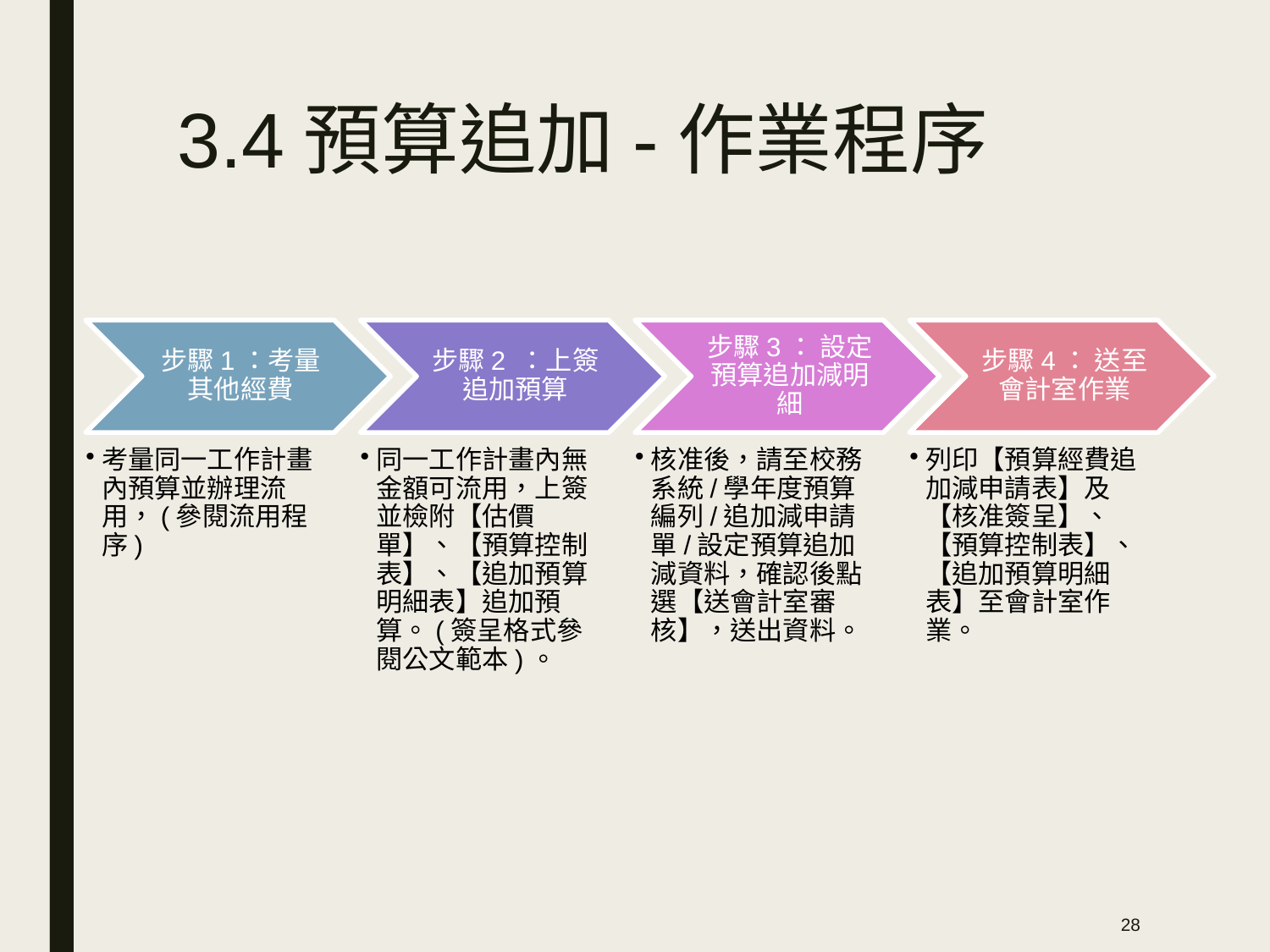

# 3.4預算追加-作業程序
步驟1：考量其他經費
考量同一工作計畫內預算並辦理流用，(參閱流用程序)
步驟2 ：上簽追加預算
同一工作計畫內無金額可流用，上簽並檢附【估價單】、【預算控制表】、【追加預算明細表】追加預算。(簽呈格式參閱公文範本)。
步驟3： 設定預算追加減明細
核准後，請至校務系統/學年度預算編列/追加減申請單/設定預算追加減資料，確認後點選【送會計室審核】，送出資料。
步驟4： 送至會計室作業
列印【預算經費追加減申請表】及【核准簽呈】、【預算控制表】、【追加預算明細表】至會計室作業。
28